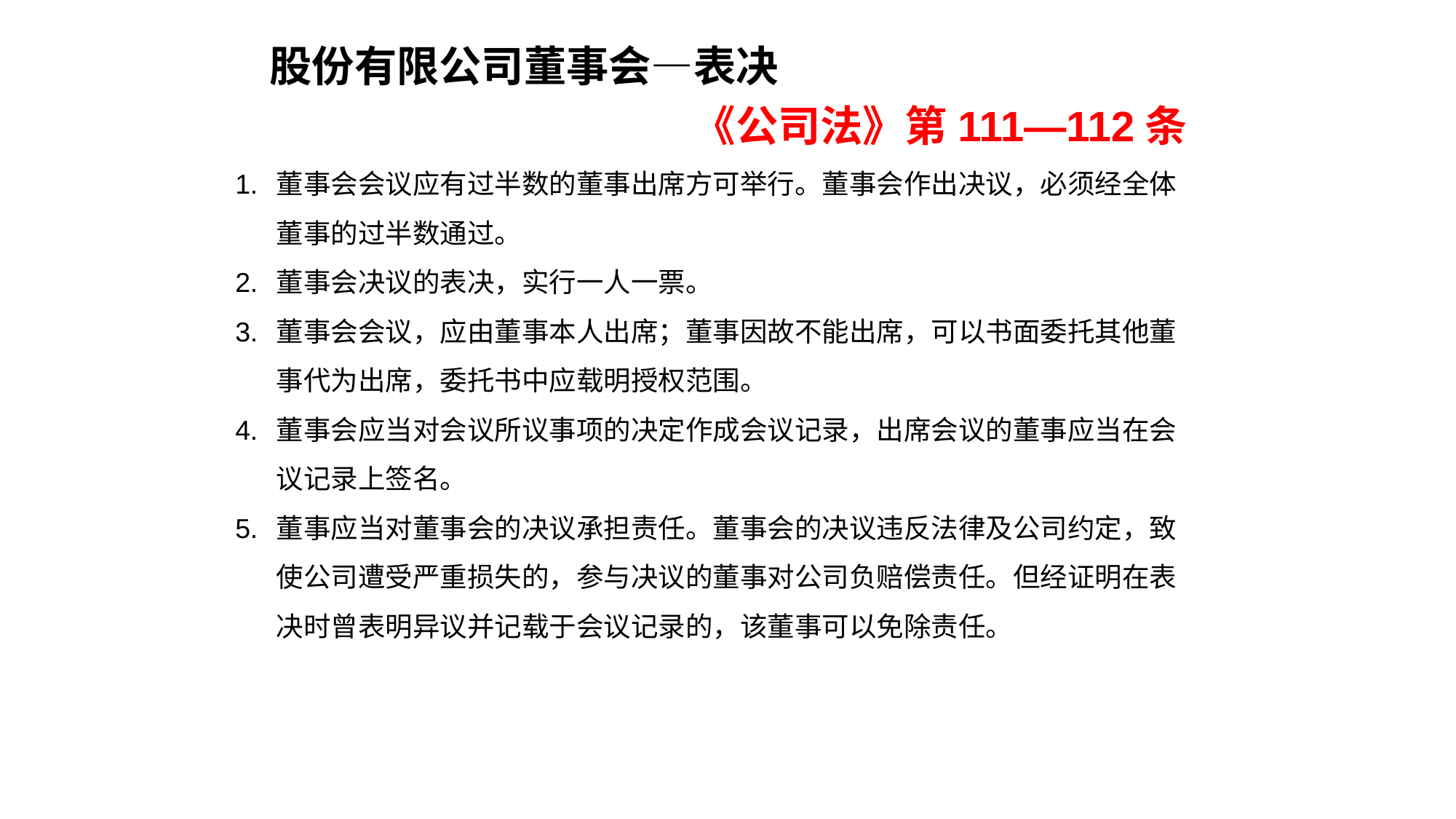

股份有限公司董事会—表决
《公司法》第111—112条
董事会会议应有过半数的董事出席方可举行。董事会作出决议，必须经全体董事的过半数通过。
董事会决议的表决，实行一人一票。
董事会会议，应由董事本人出席；董事因故不能出席，可以书面委托其他董事代为出席，委托书中应载明授权范围。
董事会应当对会议所议事项的决定作成会议记录，出席会议的董事应当在会议记录上签名。
董事应当对董事会的决议承担责任。董事会的决议违反法律及公司约定，致使公司遭受严重损失的，参与决议的董事对公司负赔偿责任。但经证明在表决时曾表明异议并记载于会议记录的，该董事可以免除责任。